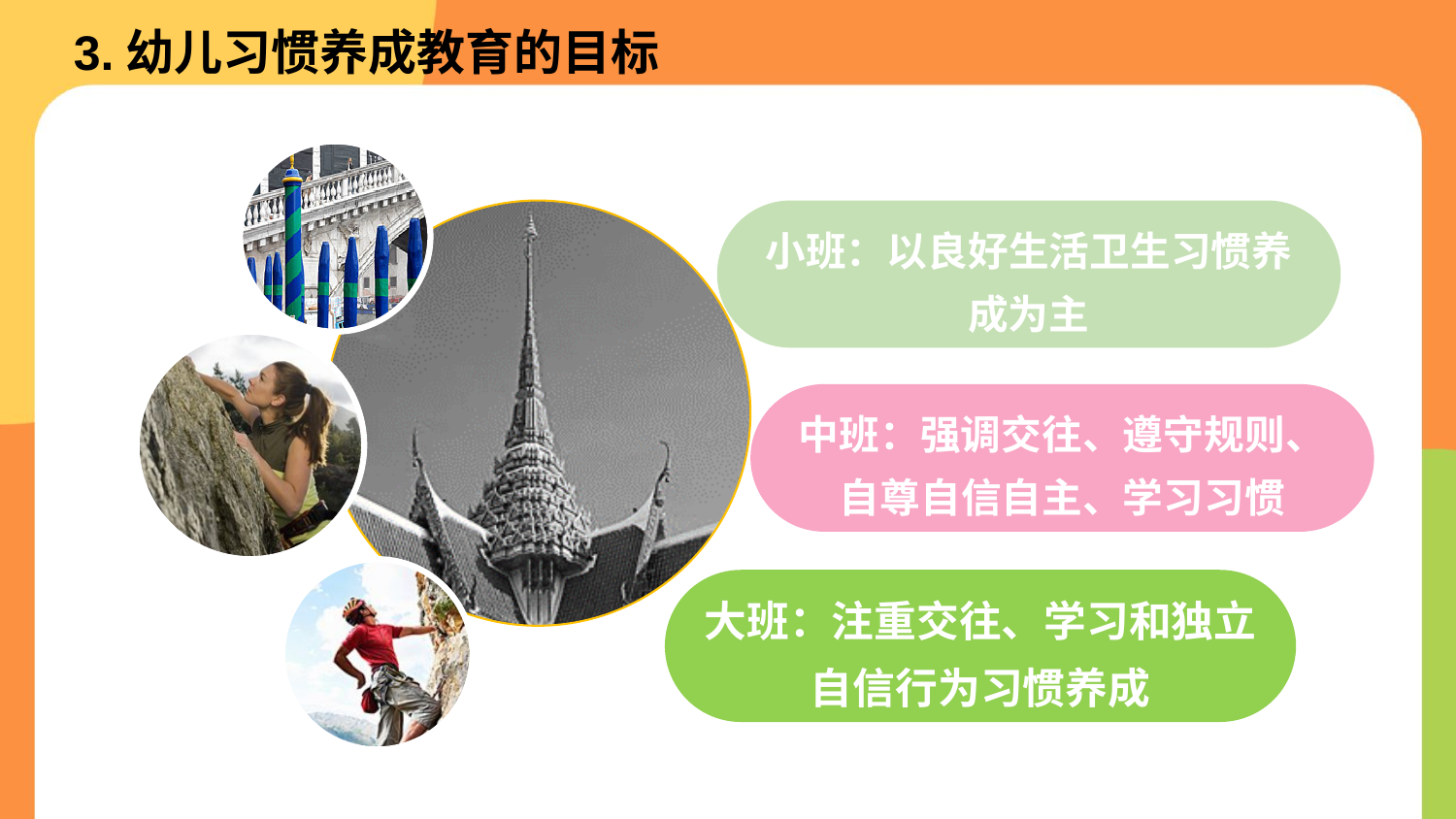

3.幼儿习惯养成教育的目标

小班：以良好生活卫生习惯养成为主

中班：强调交往、遵守规则、自尊自信自主、学习习惯

大班：注重交往、学习和独立自信行为习惯养成